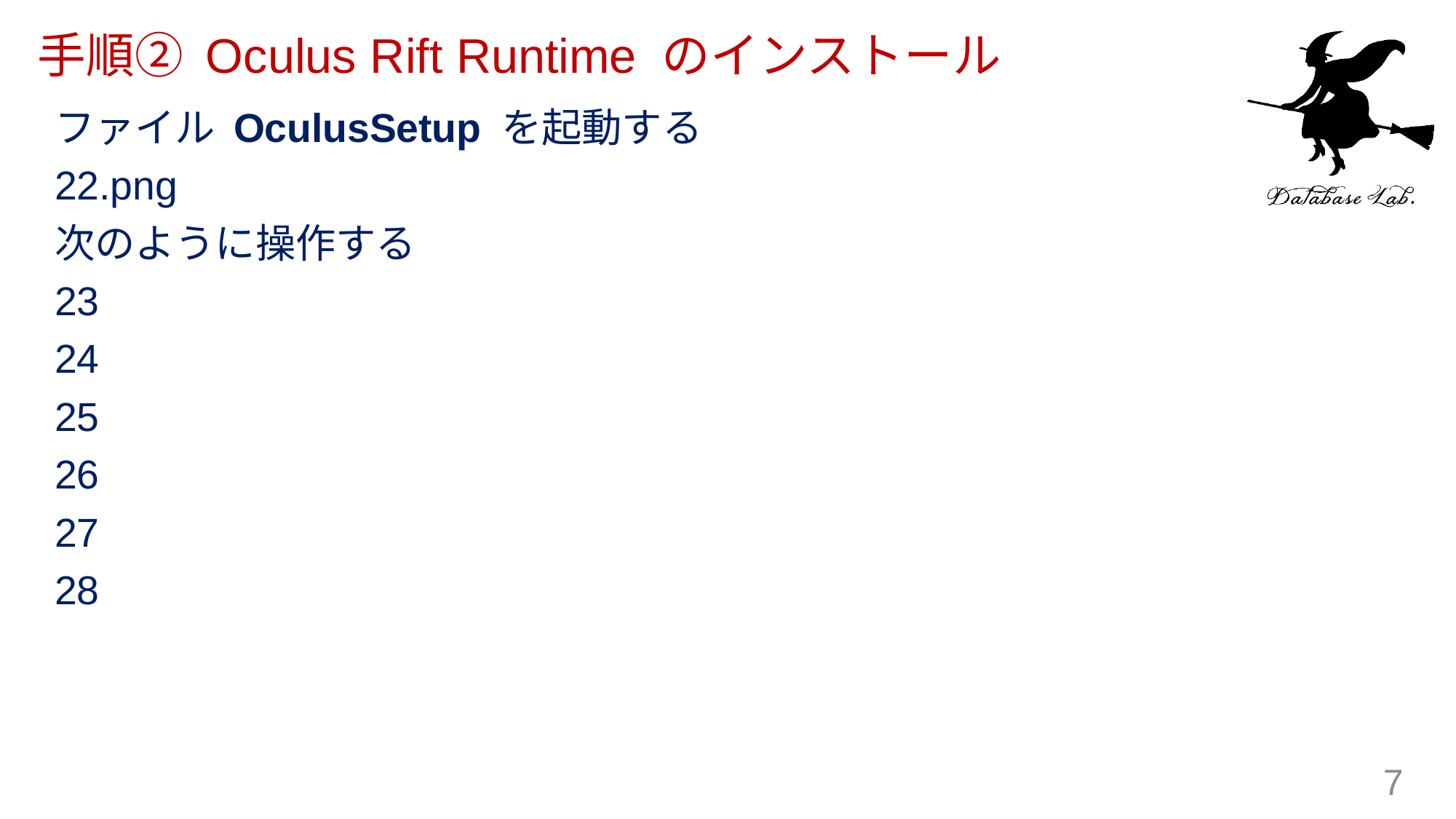

# 手順② Oculus Rift Runtime のインストール
ファイル OculusSetup を起動する
22.png
次のように操作する
23
24
25
26
27
28

7